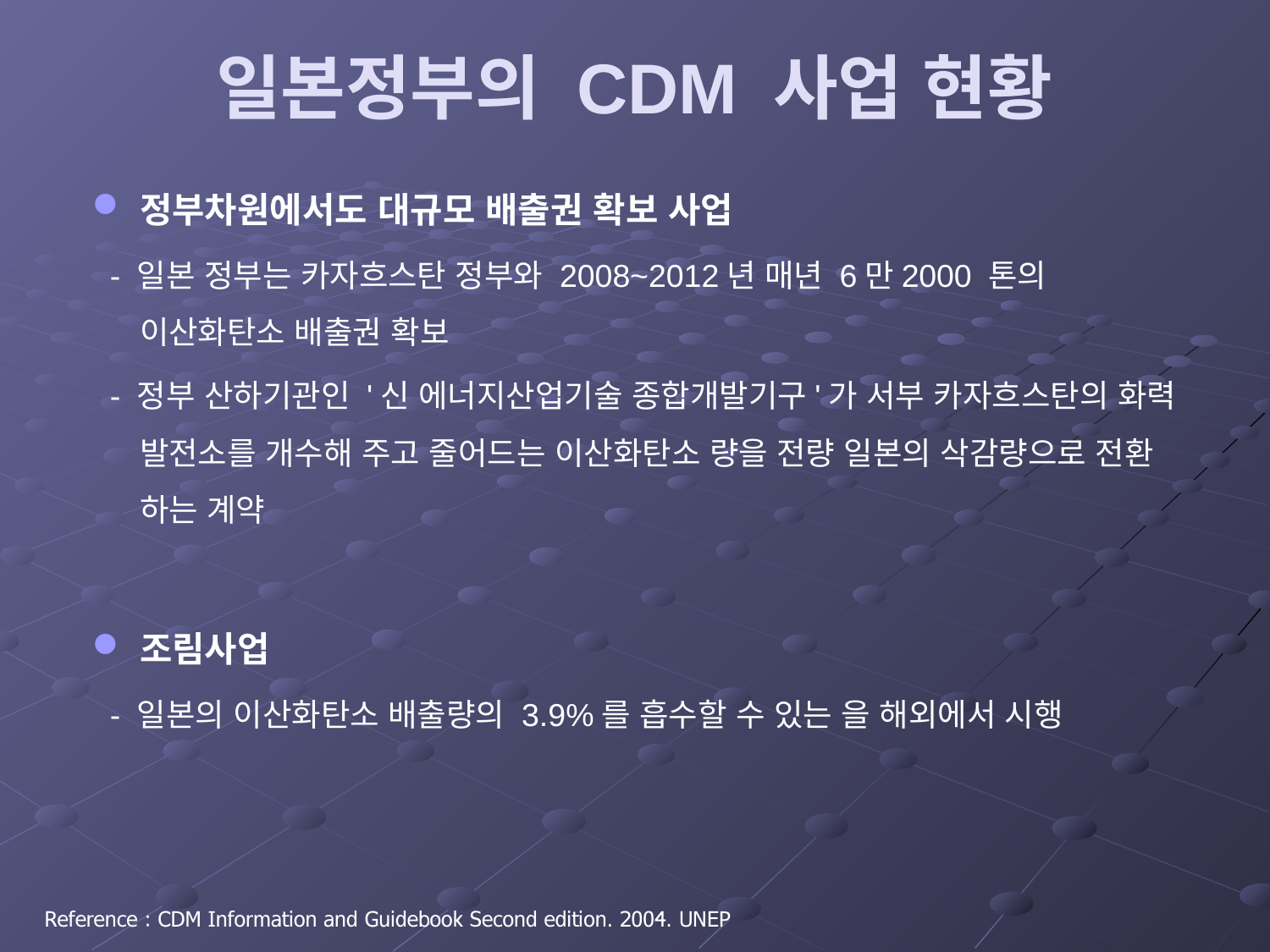

일본정부의 CDM 사업 현황
정부차원에서도 대규모 배출권 확보 사업
  - 일본 정부는 카자흐스탄 정부와 2008~2012년 매년 6만2000 톤의 이산화탄소 배출권 확보
  - 정부 산하기관인 '신 에너지산업기술 종합개발기구'가 서부 카자흐스탄의 화력 발전소를 개수해 주고 줄어드는 이산화탄소 량을 전량 일본의 삭감량으로 전환 하는 계약

조림사업
  - 일본의 이산화탄소 배출량의 3.9%를 흡수할 수 있는 을 해외에서 시행
Reference : CDM Information and Guidebook Second edition. 2004. UNEP